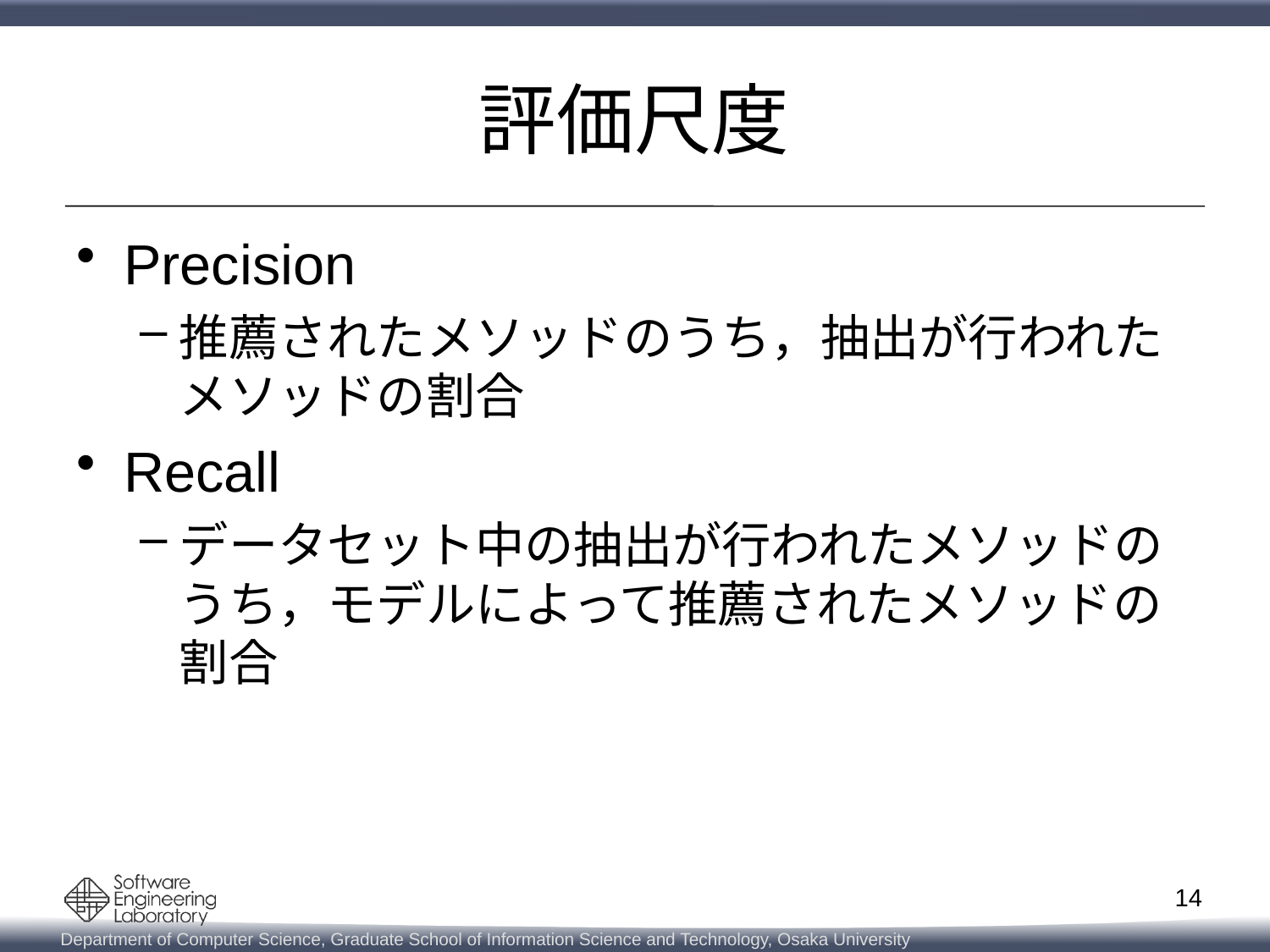

# 評価尺度
Precision
推薦されたメソッドのうち，抽出が行われたメソッドの割合
Recall
データセット中の抽出が行われたメソッドのうち，モデルによって推薦されたメソッドの割合
14